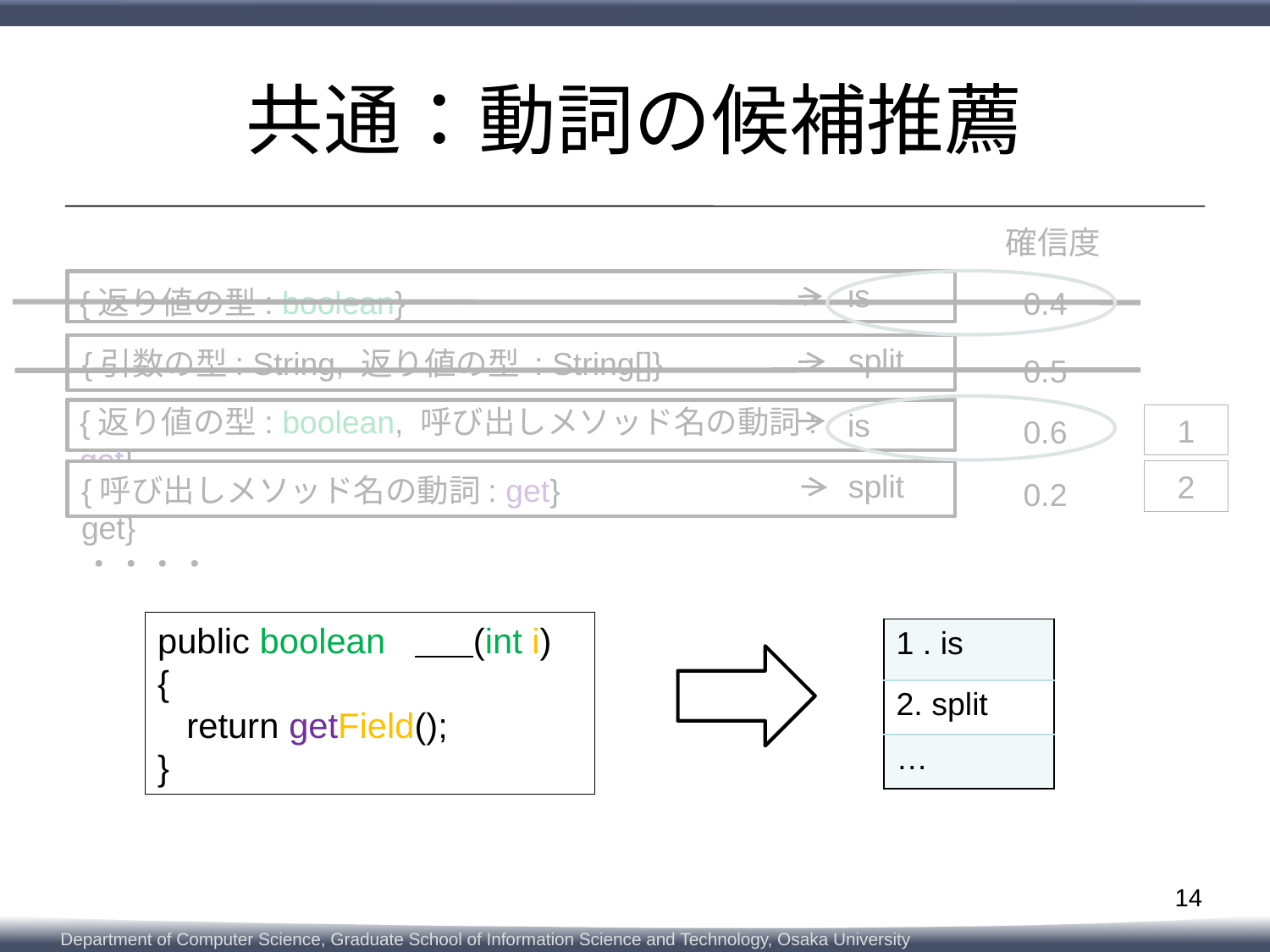

# 共通：動詞の候補推薦

確信度
is

{返り値の型: boolean}
split

{引数の型: String, 返り値の型 : String[]}
{返り値の型: boolean, 呼び出しメソッド名の動詞: get}
is

split

{呼び出しメソッド名の動詞: get}
is

{返り値の型: boolean}
split

{引数の型: String, 返り値の型 : String[]}
{返り値の型: boolean, 呼び出しメソッド名の動詞: get}
is

split

{呼び出しメソッド名の動詞: get}

0.4
0.5

1
0.6
2
0.2
・・・・
public boolean         (int i)
{
   return getField();
}
public boolean         (int i)
{
   return getField();
}
| 1 . is |
| --- |
| 2. split |
| … |

14